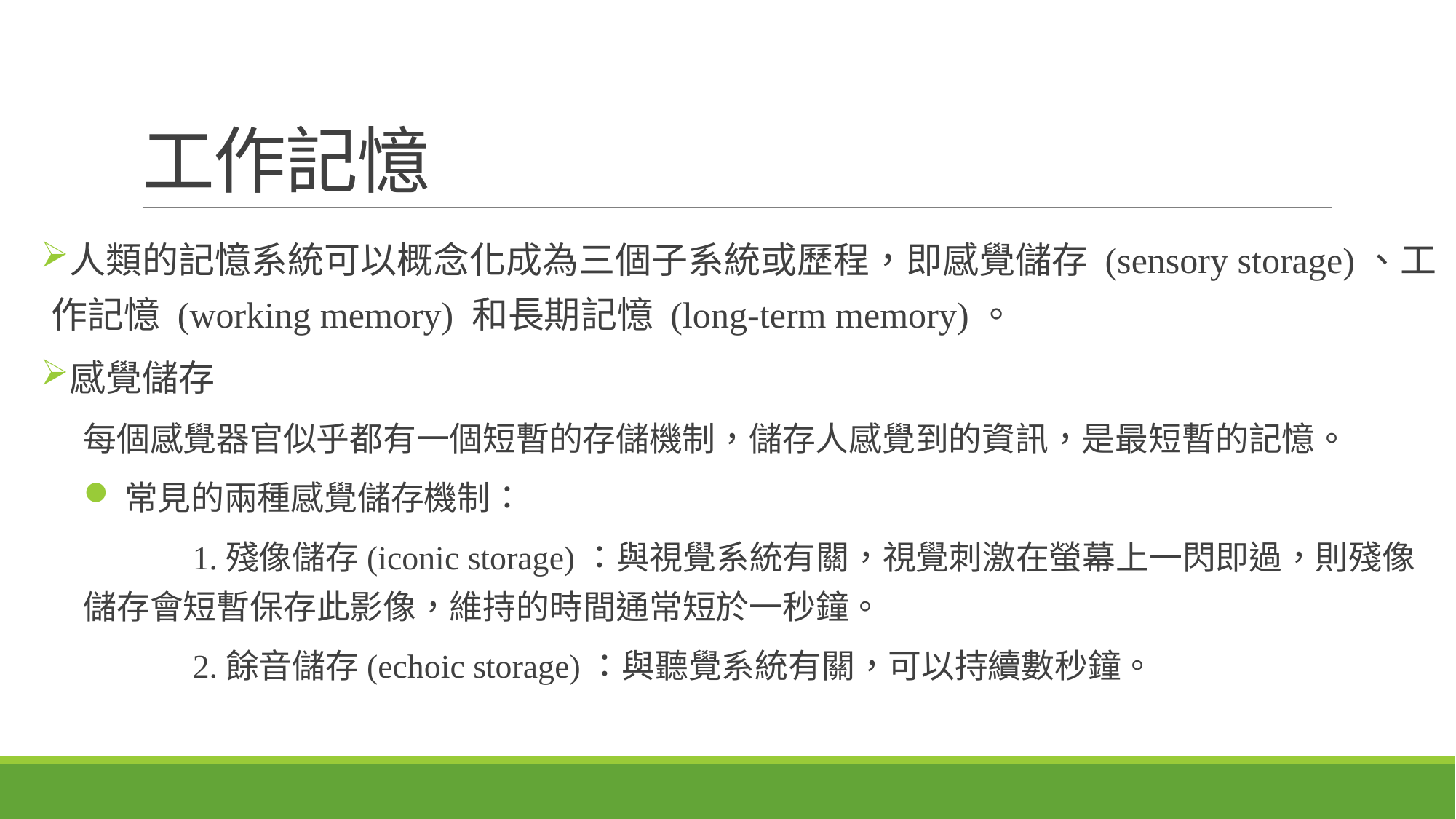

# 工作記憶
人類的記憶系統可以概念化成為三個子系統或歷程，即感覺儲存 (sensory storage)、工作記憶 (working memory) 和長期記憶 (long-term memory)。
感覺儲存
每個感覺器官似乎都有一個短暫的存儲機制，儲存人感覺到的資訊，是最短暫的記憶。
常見的兩種感覺儲存機制：
	1.殘像儲存(iconic storage)：與視覺系統有關，視覺刺激在螢幕上一閃即過，則殘像儲存會短暫保存此影像，維持的時間通常短於一秒鐘。
	2.餘音儲存(echoic storage)：與聽覺系統有關，可以持續數秒鐘。